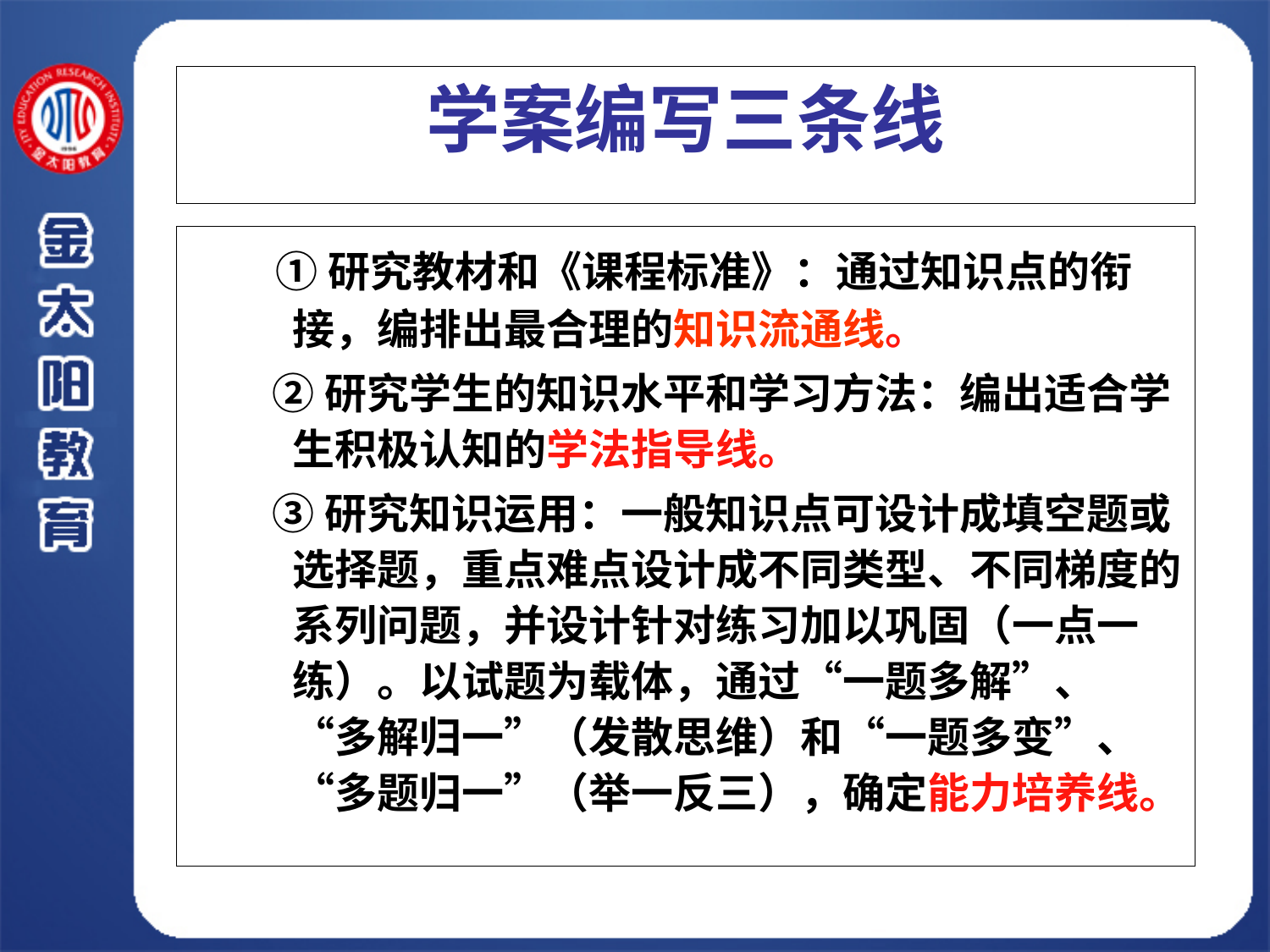

# 学案编写三条线
  ①研究教材和《课程标准》：通过知识点的衔接，编排出最合理的知识流通线。
  ②研究学生的知识水平和学习方法：编出适合学生积极认知的学法指导线。
  ③研究知识运用：一般知识点可设计成填空题或选择题，重点难点设计成不同类型、不同梯度的系列问题，并设计针对练习加以巩固（一点一练）。以试题为载体，通过“一题多解”、 “多解归一”（发散思维）和“一题多变”、“多题归一”（举一反三），确定能力培养线。